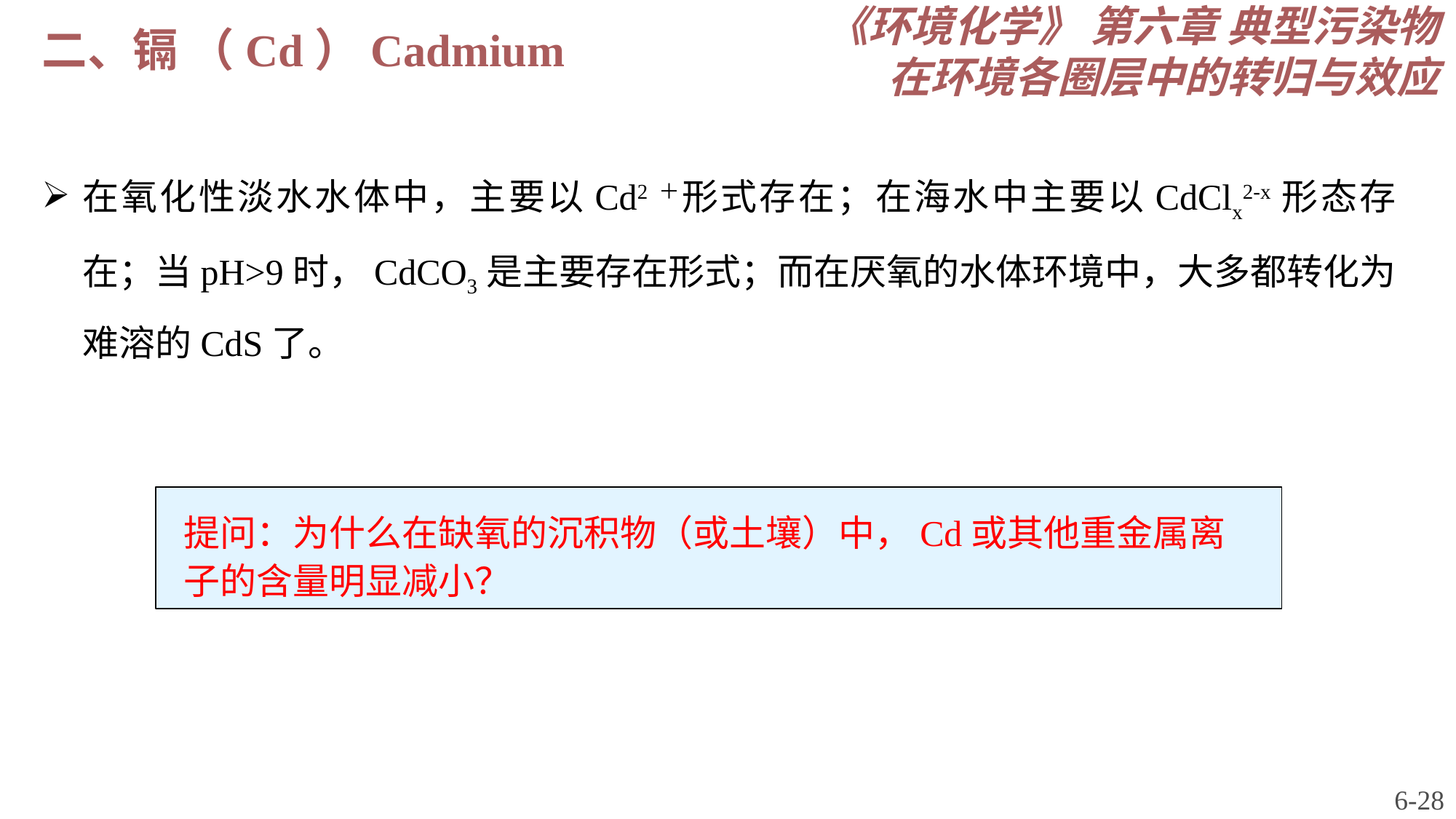

《环境化学》 第六章 典型污染物在环境各圈层中的转归与效应
二、镉 （Cd）Cadmium

在氧化性淡水水体中，主要以Cd2＋形式存在；在海水中主要以CdClx2-x形态存在；当pH>9时，CdCO3是主要存在形式；而在厌氧的水体环境中，大多都转化为难溶的CdS了。

提问：为什么在缺氧的沉积物（或土壤）中，Cd或其他重金属离子的含量明显减小？
6-28